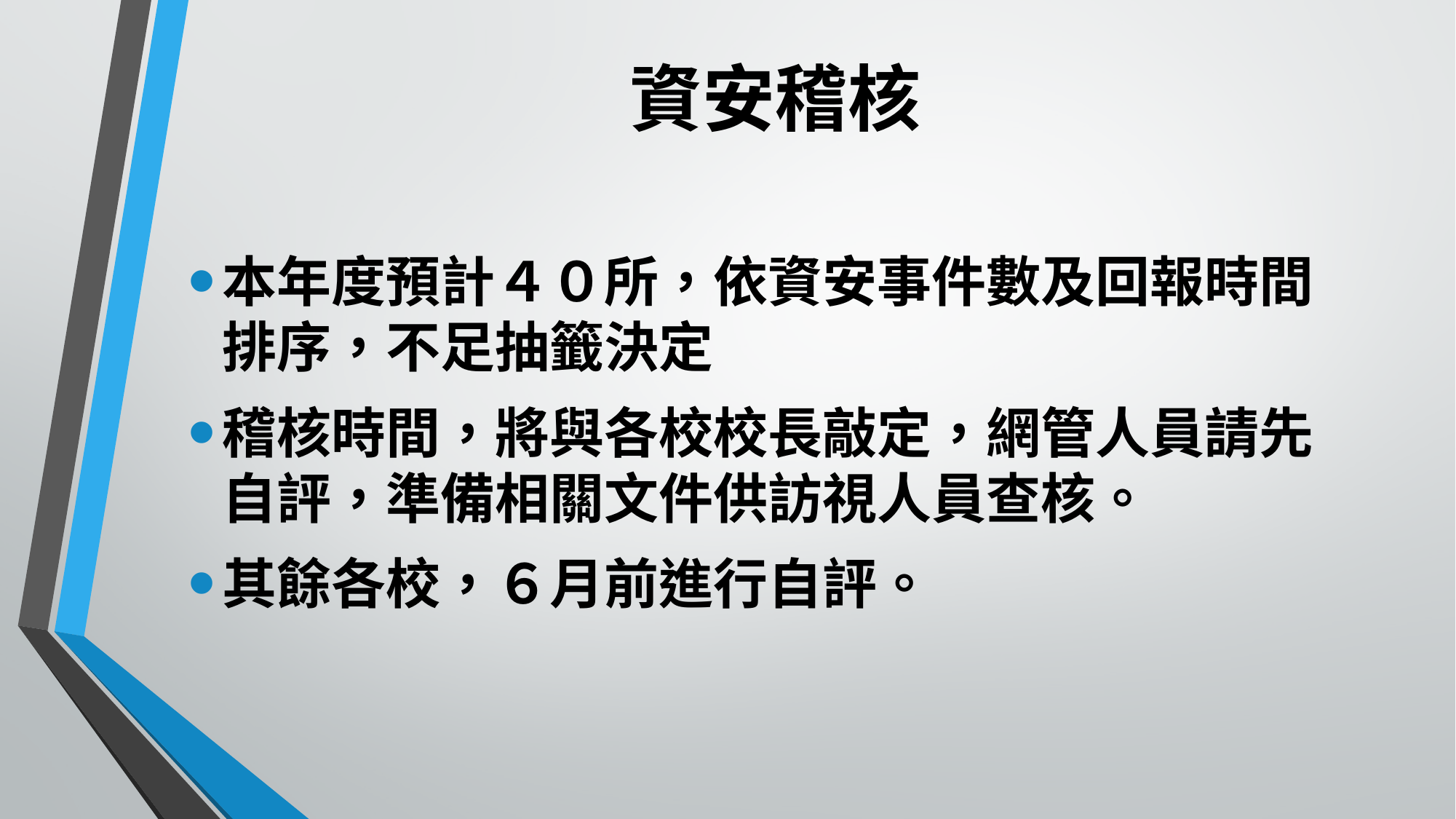

# 資安稽核
本年度預計４０所，依資安事件數及回報時間排序，不足抽籤決定
稽核時間，將與各校校長敲定，網管人員請先自評，準備相關文件供訪視人員查核。
其餘各校，６月前進行自評。